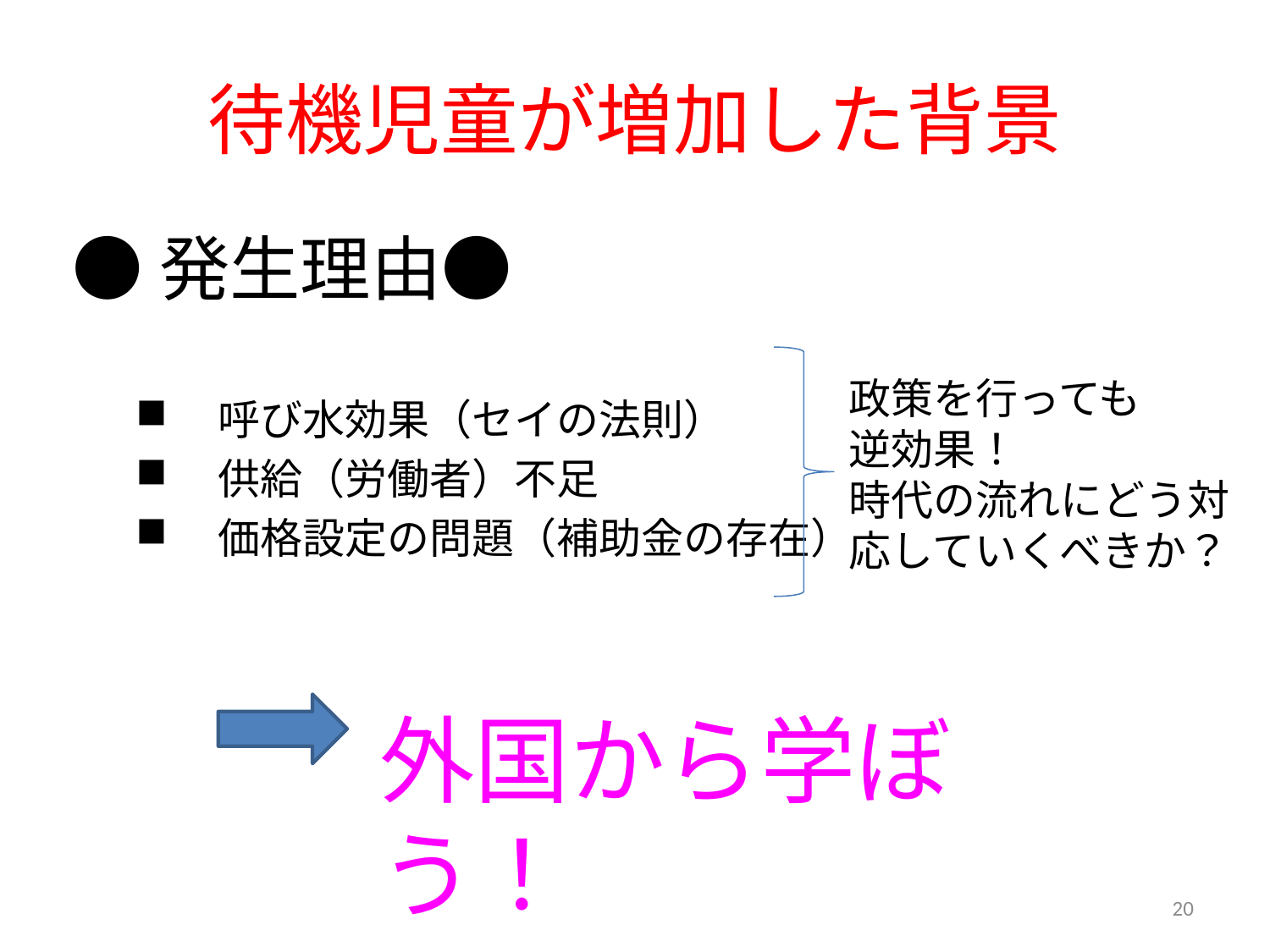

# 待機児童が増加した背景
●発生理由●

　呼び水効果（セイの法則）
　供給（労働者）不足
　価格設定の問題（補助金の存在）

政策を行っても
逆効果！
時代の流れにどう対応していくべきか？

外国から学ぼう！
20